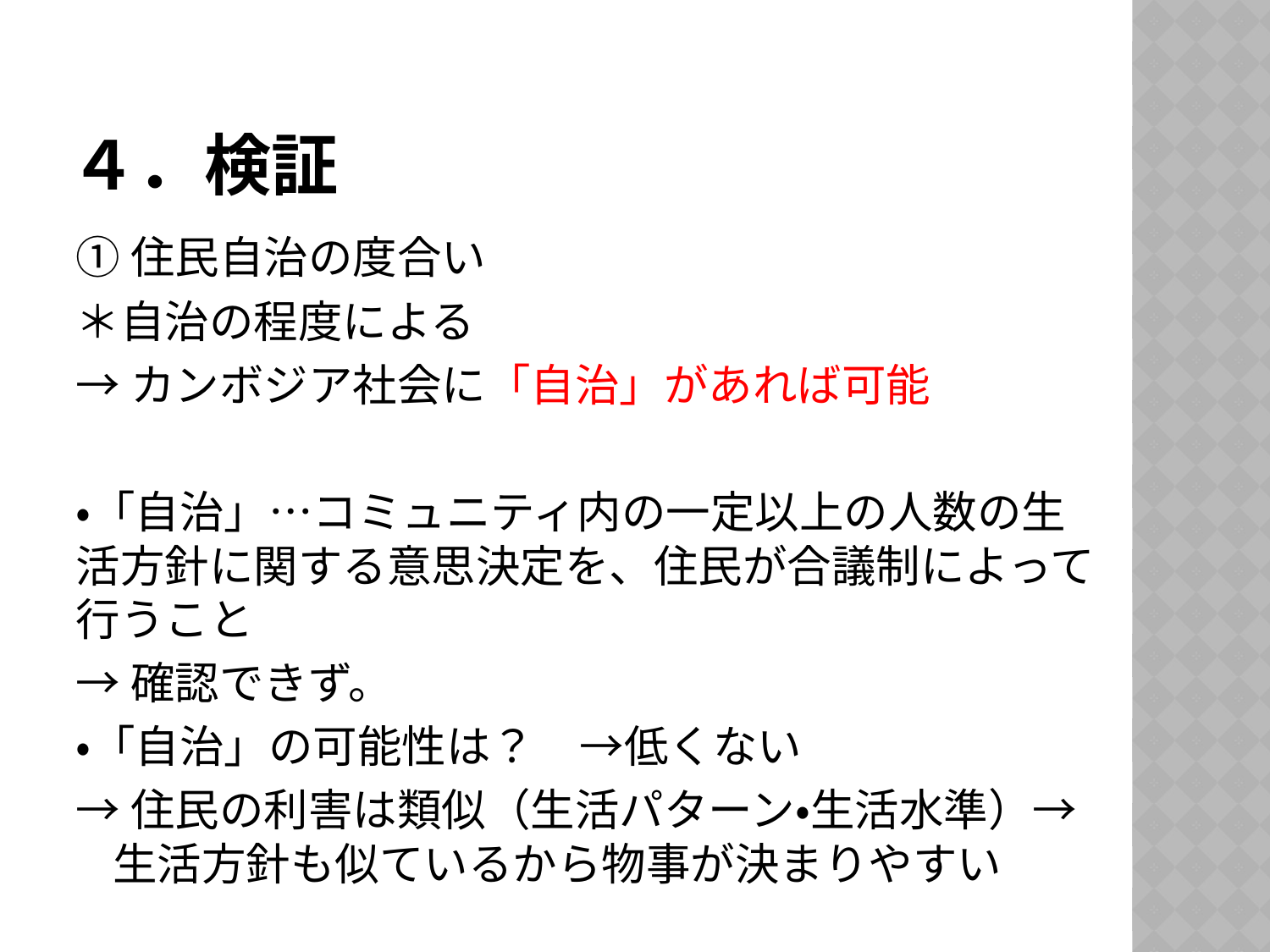

# ４．検証
①住民自治の度合い
＊自治の程度による
→カンボジア社会に「自治」があれば可能

・「自治」…コミュニティ内の一定以上の人数の生活方針に関する意思決定を、住民が合議制によって行うこと
→確認できず。
・「自治」の可能性は？　→低くない
→住民の利害は類似（生活パターン・生活水準）→生活方針も似ているから物事が決まりやすい